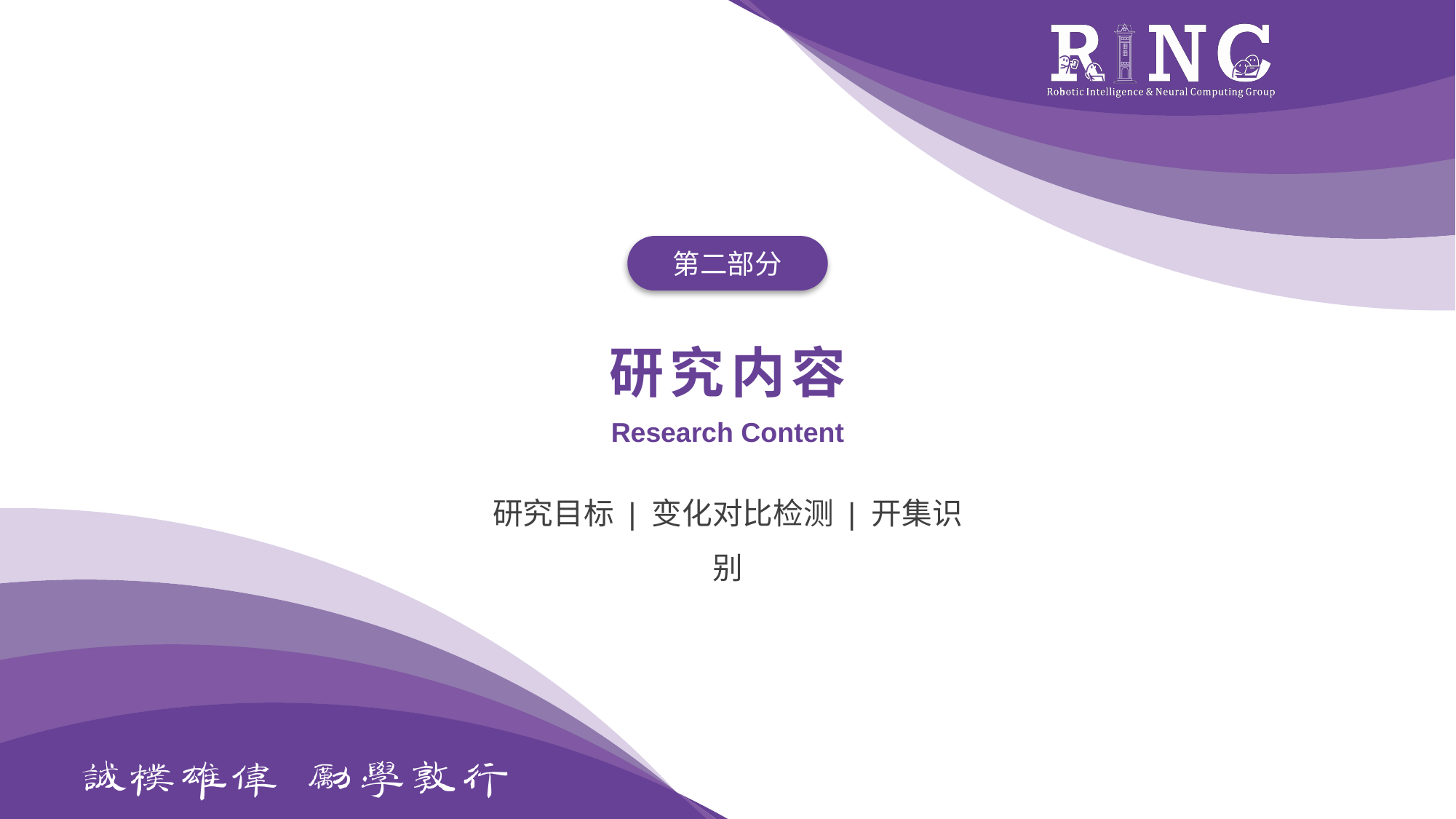

第二部分
研究内容
Research Content
研究目标 | 变化对比检测 | 开集识别